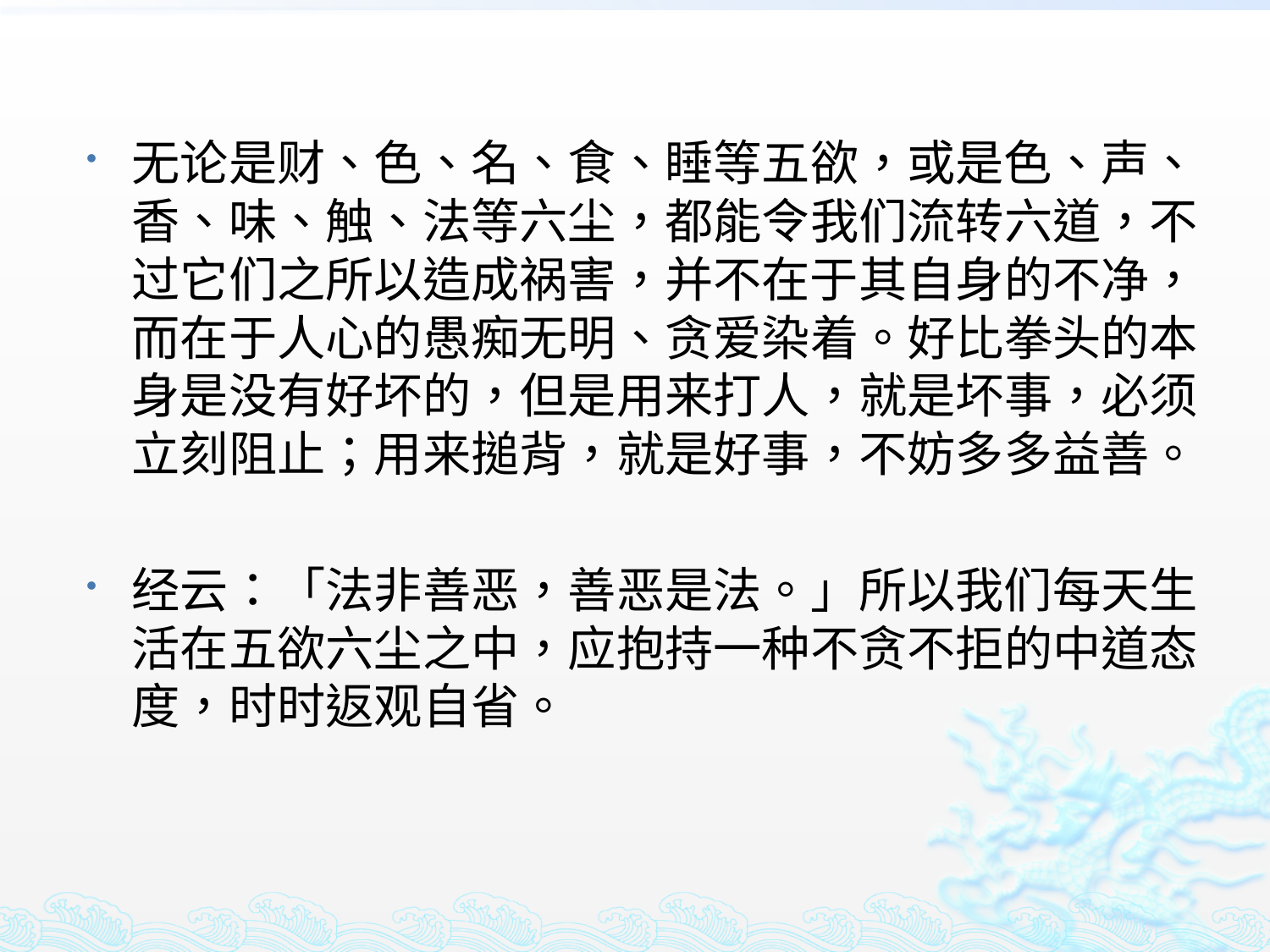

无论是财、色、名、食、睡等五欲，或是色、声、香、味、触、法等六尘，都能令我们流转六道，不过它们之所以造成祸害，并不在于其自身的不净，而在于人心的愚痴无明、贪爱染着。好比拳头的本身是没有好坏的，但是用来打人，就是坏事，必须立刻阻止；用来搥背，就是好事，不妨多多益善。

经云：「法非善恶，善恶是法。」所以我们每天生活在五欲六尘之中，应抱持一种不贪不拒的中道态度，时时返观自省。